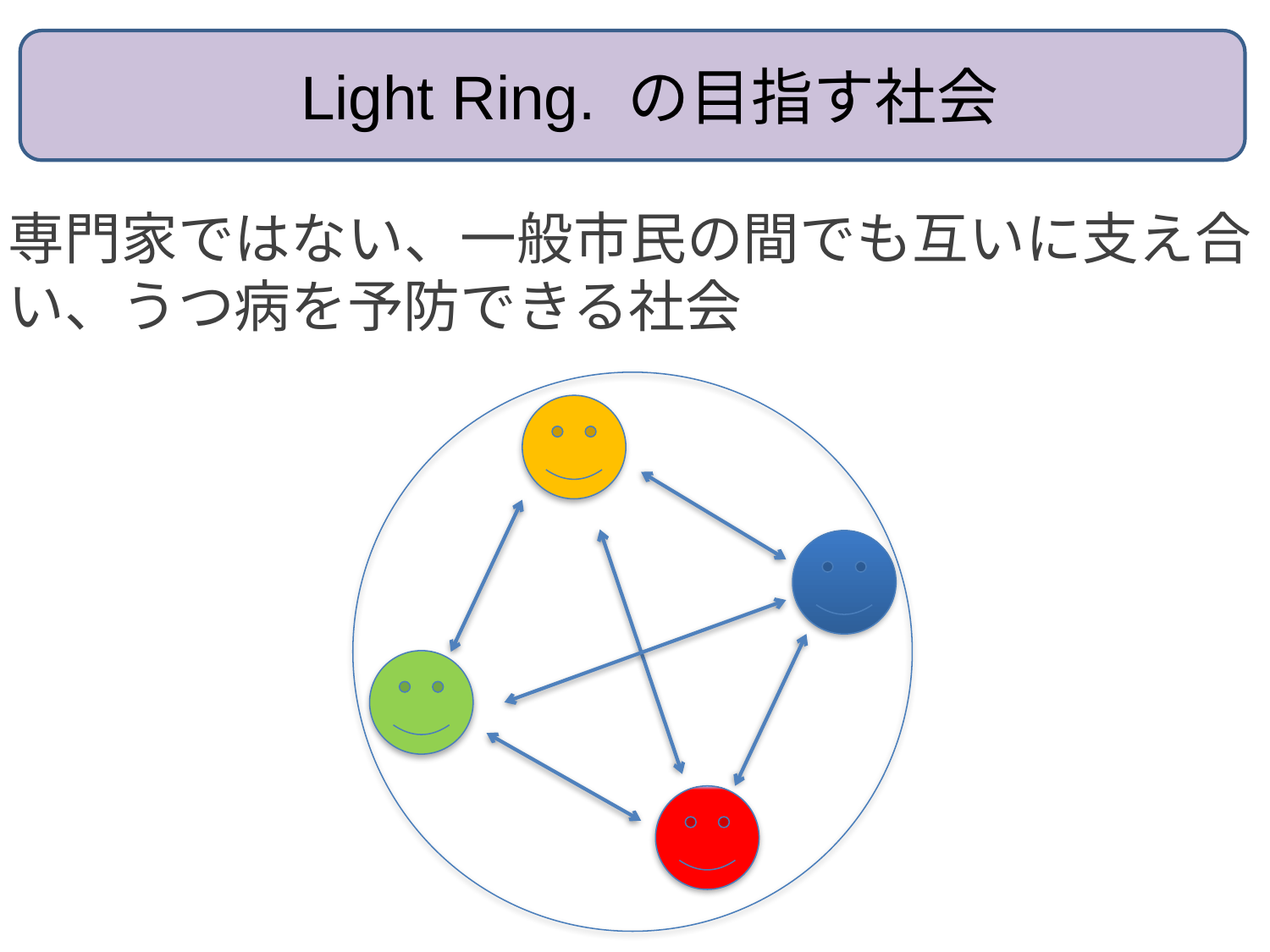

Light Ring. の目指す社会
#
専門家ではない、一般市民の間でも互いに支え合い、うつ病を予防できる社会